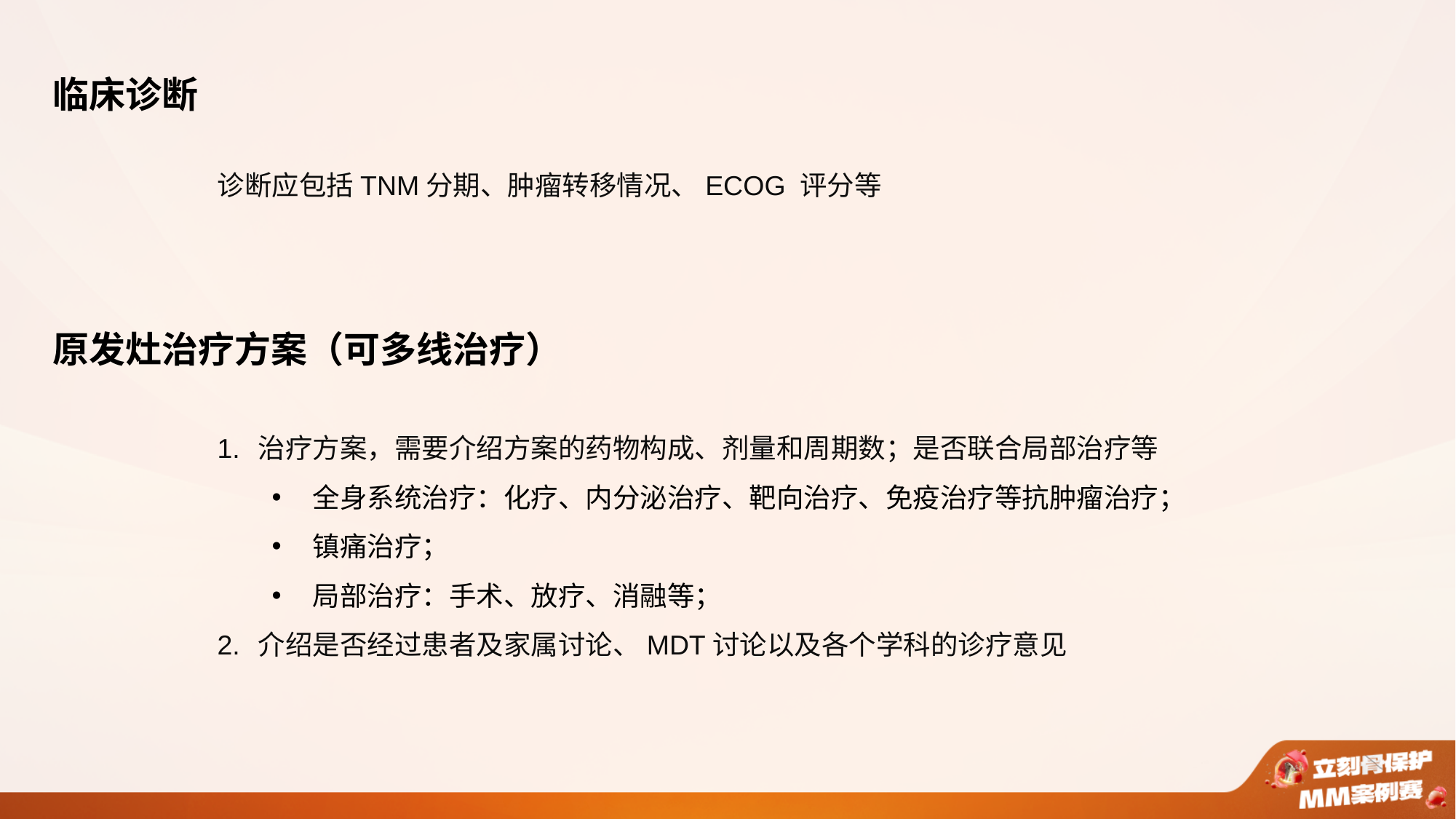

临床诊断
诊断应包括TNM分期、肿瘤转移情况、ECOG 评分等
原发灶治疗方案（可多线治疗）
治疗方案，需要介绍方案的药物构成、剂量和周期数；是否联合局部治疗等
全身系统治疗：化疗、内分泌治疗、靶向治疗、免疫治疗等抗肿瘤治疗；
镇痛治疗；
局部治疗：手术、放疗、消融等；
介绍是否经过患者及家属讨论、MDT讨论以及各个学科的诊疗意见